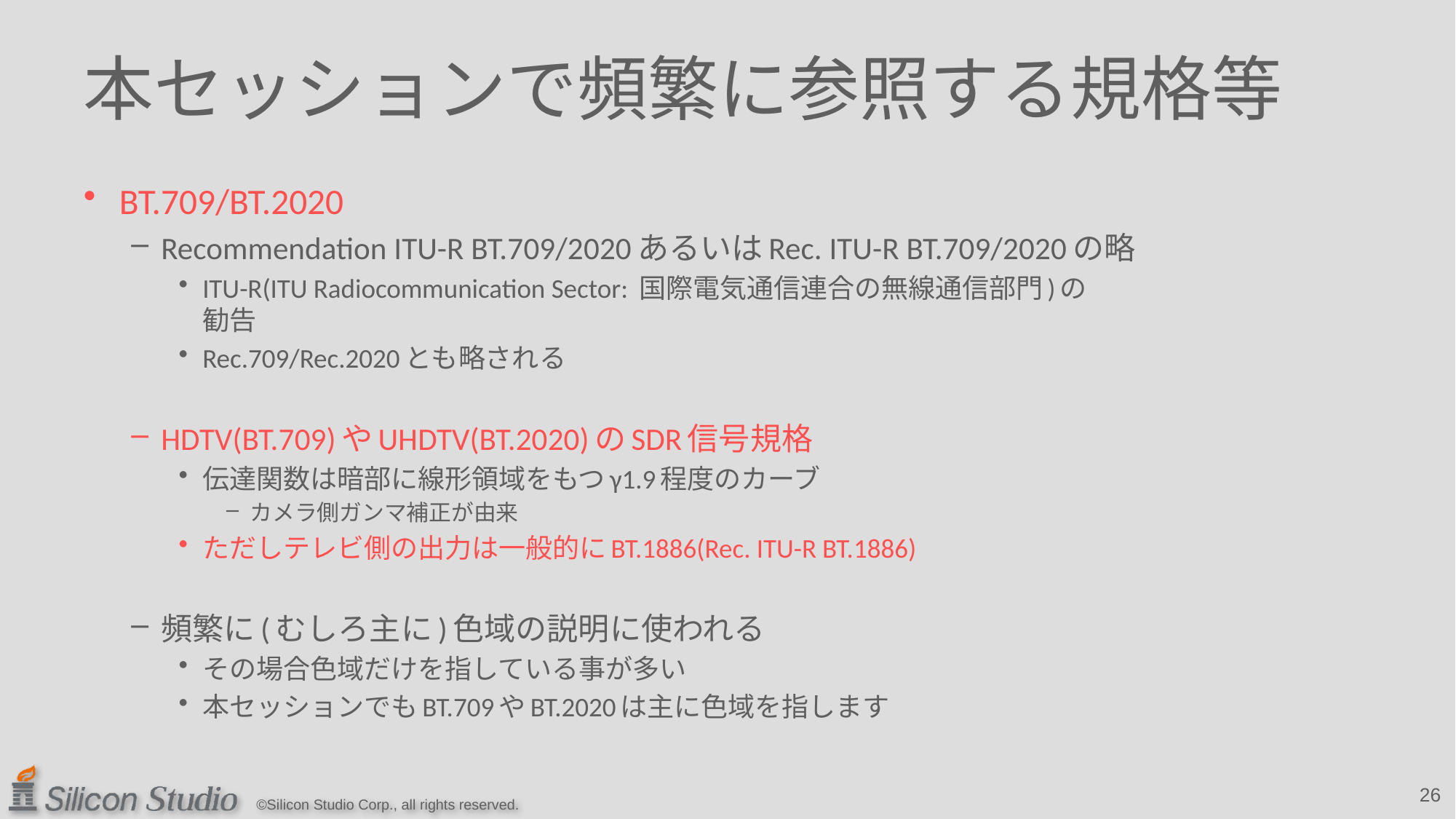

# 本セッションで頻繁に参照する規格等
BT.709/BT.2020
Recommendation ITU-R BT.709/2020あるいはRec. ITU-R BT.709/2020の略
ITU-R(ITU Radiocommunication Sector: 国際電気通信連合の無線通信部門)の
勧告
Rec.709/Rec.2020とも略される

HDTV(BT.709)やUHDTV(BT.2020)のSDR信号規格
伝達関数は暗部に線形領域をもつγ1.9程度のカーブ
カメラ側ガンマ補正が由来
ただしテレビ側の出力は一般的にBT.1886(Rec. ITU-R BT.1886)

頻繁に(むしろ主に)色域の説明に使われる
その場合色域だけを指している事が多い
本セッションでもBT.709やBT.2020は主に色域を指します
26